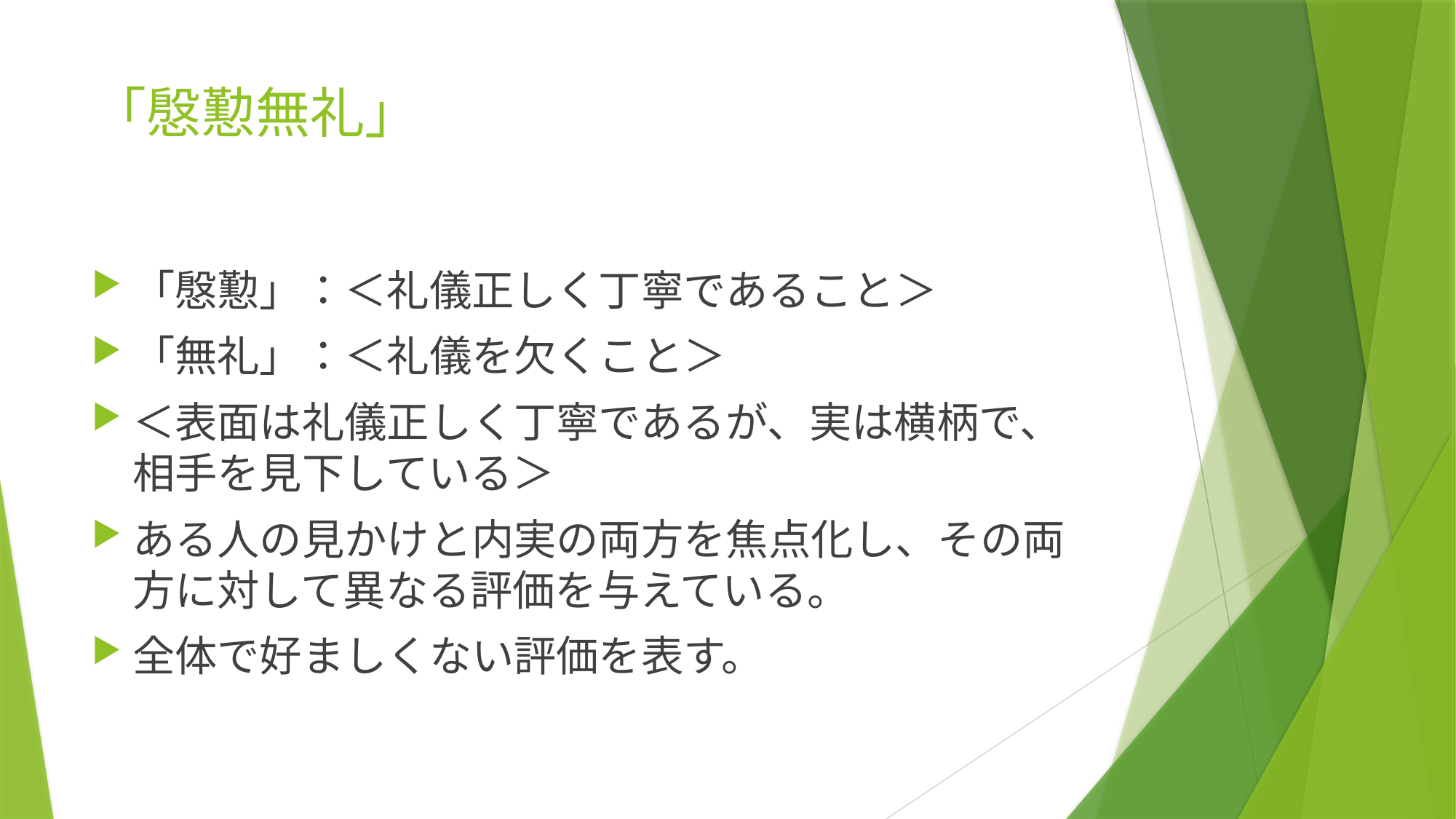

# 「慇懃無礼」
「慇懃」：＜礼儀正しく丁寧であること＞
「無礼」：＜礼儀を欠くこと＞
＜表面は礼儀正しく丁寧であるが、実は横柄で、相手を見下している＞
ある人の見かけと内実の両方を焦点化し、その両方に対して異なる評価を与えている。
全体で好ましくない評価を表す。